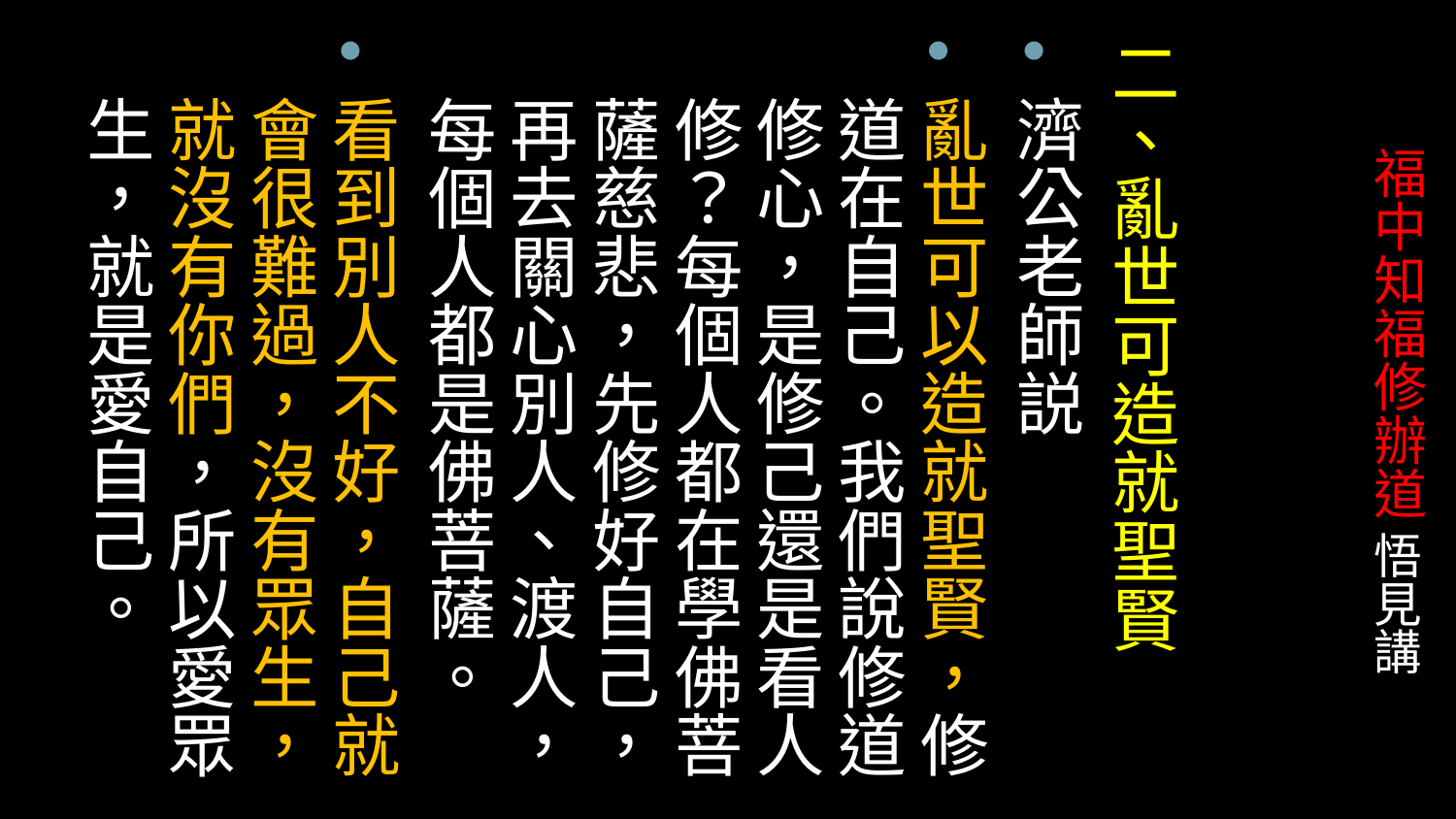

二、亂世可造就聖賢
濟公老師説
亂世可以造就聖賢，修道在自己。我們說修道修心，是修己還是看人修？每個人都在學佛菩薩慈悲，先修好自己，再去關心別人、渡人，每個人都是佛菩薩。
看到別人不好，自己就會很難過，沒有眾生，就沒有你們，所以愛眾生，就是愛自己。

# 福中知福修辦道 悟見講